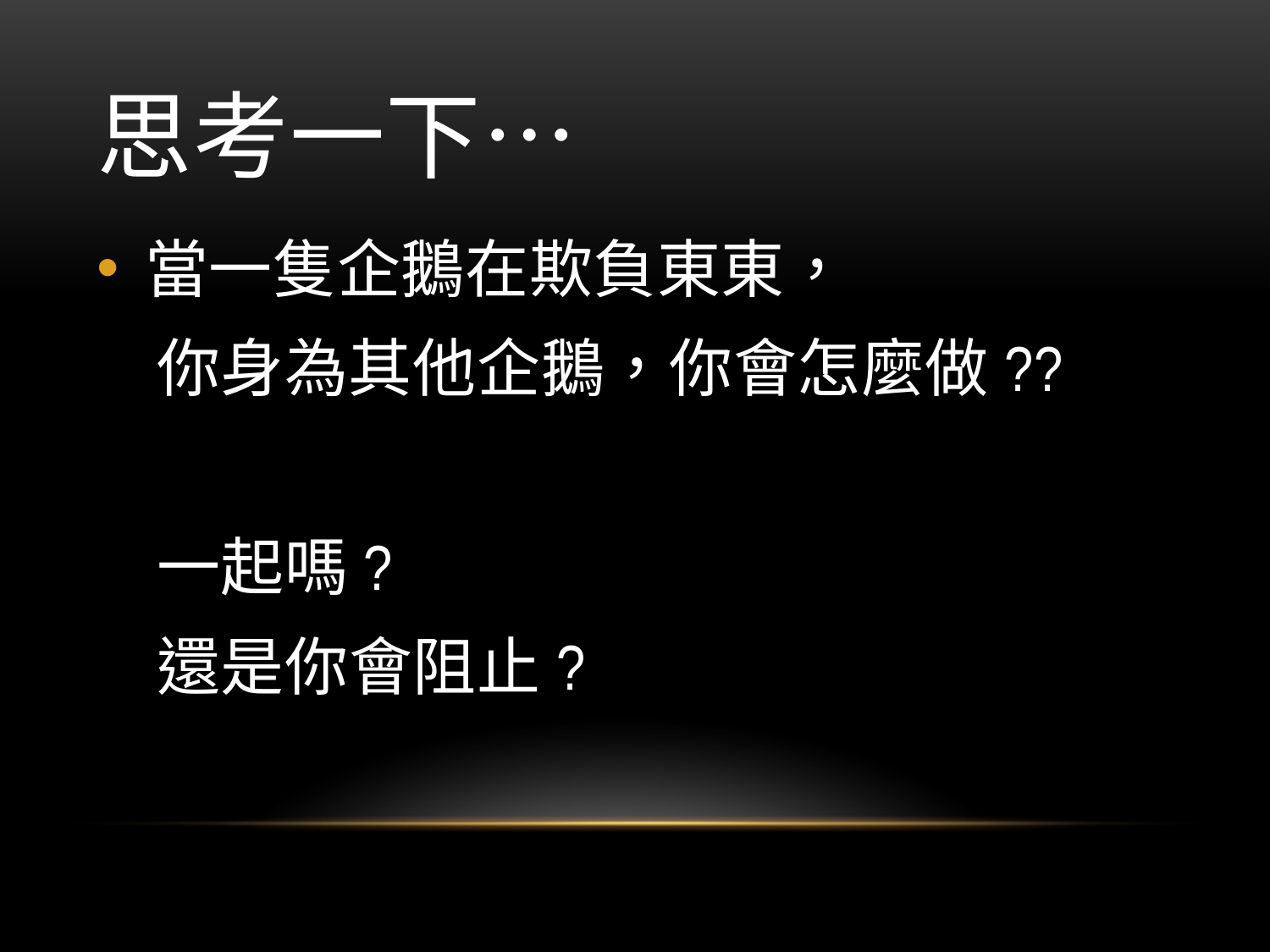

# 思考一下…
當一隻企鵝在欺負東東，
   你身為其他企鵝，你會怎麼做??

   一起嗎?
   還是你會阻止?